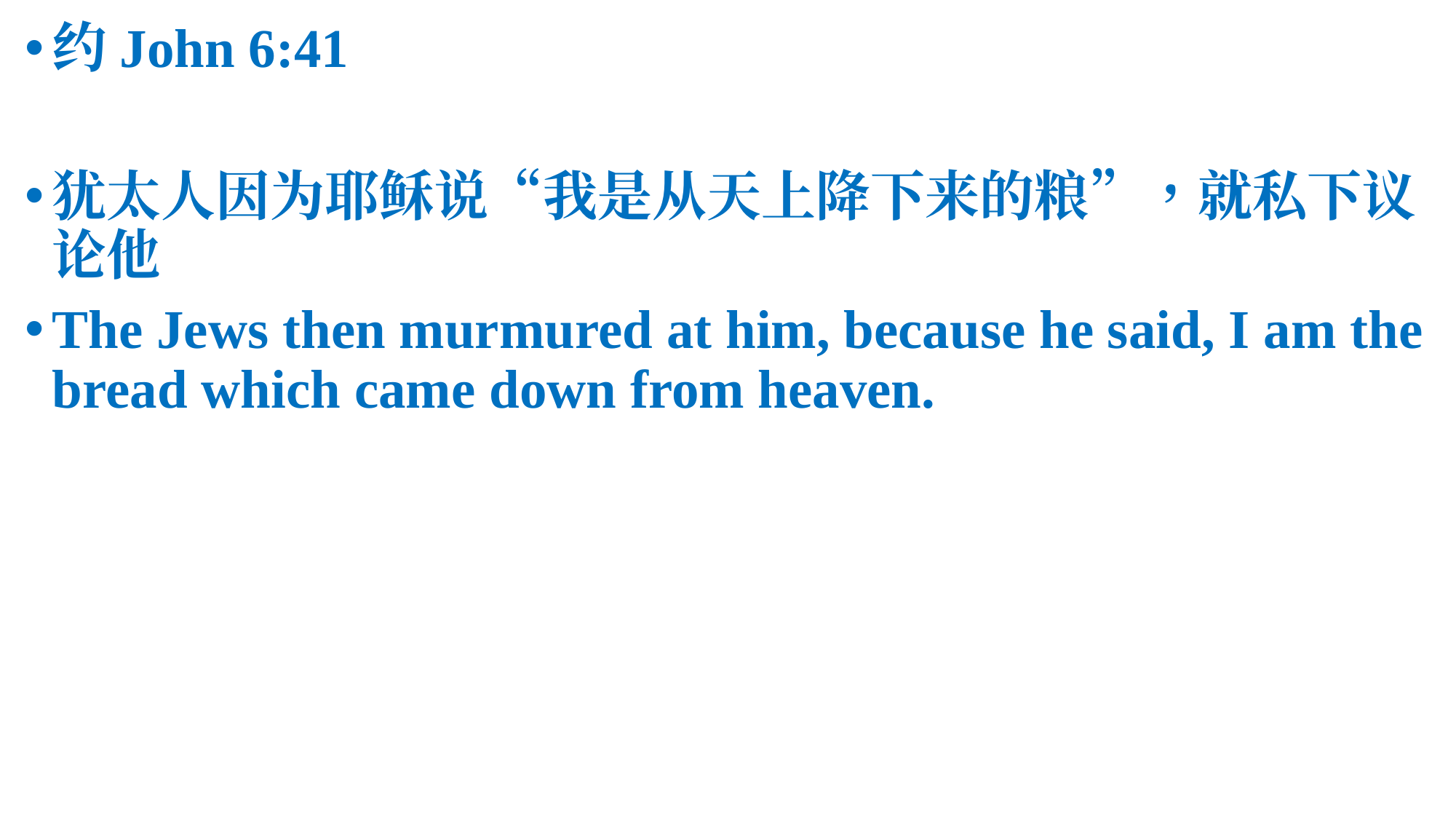

约John 6:41

犹太人因为耶稣说“我是从天上降下来的粮”，就私下议论他
The Jews then murmured at him, because he said, I am the bread which came down from heaven.